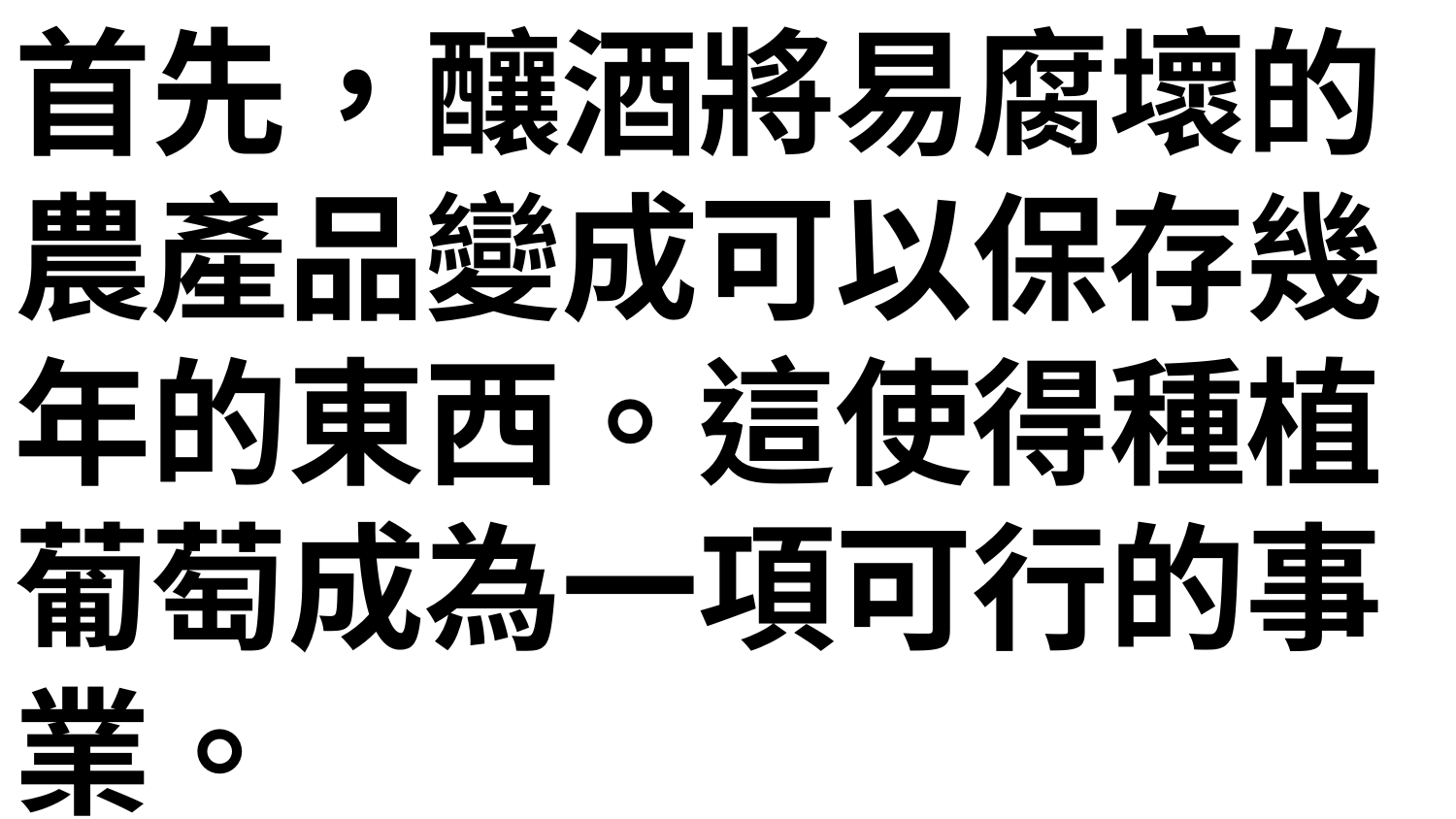

首先，釀酒將易腐壞的農產品變成可以保存幾年的東西。這使得種植葡萄成為一項可行的事業。